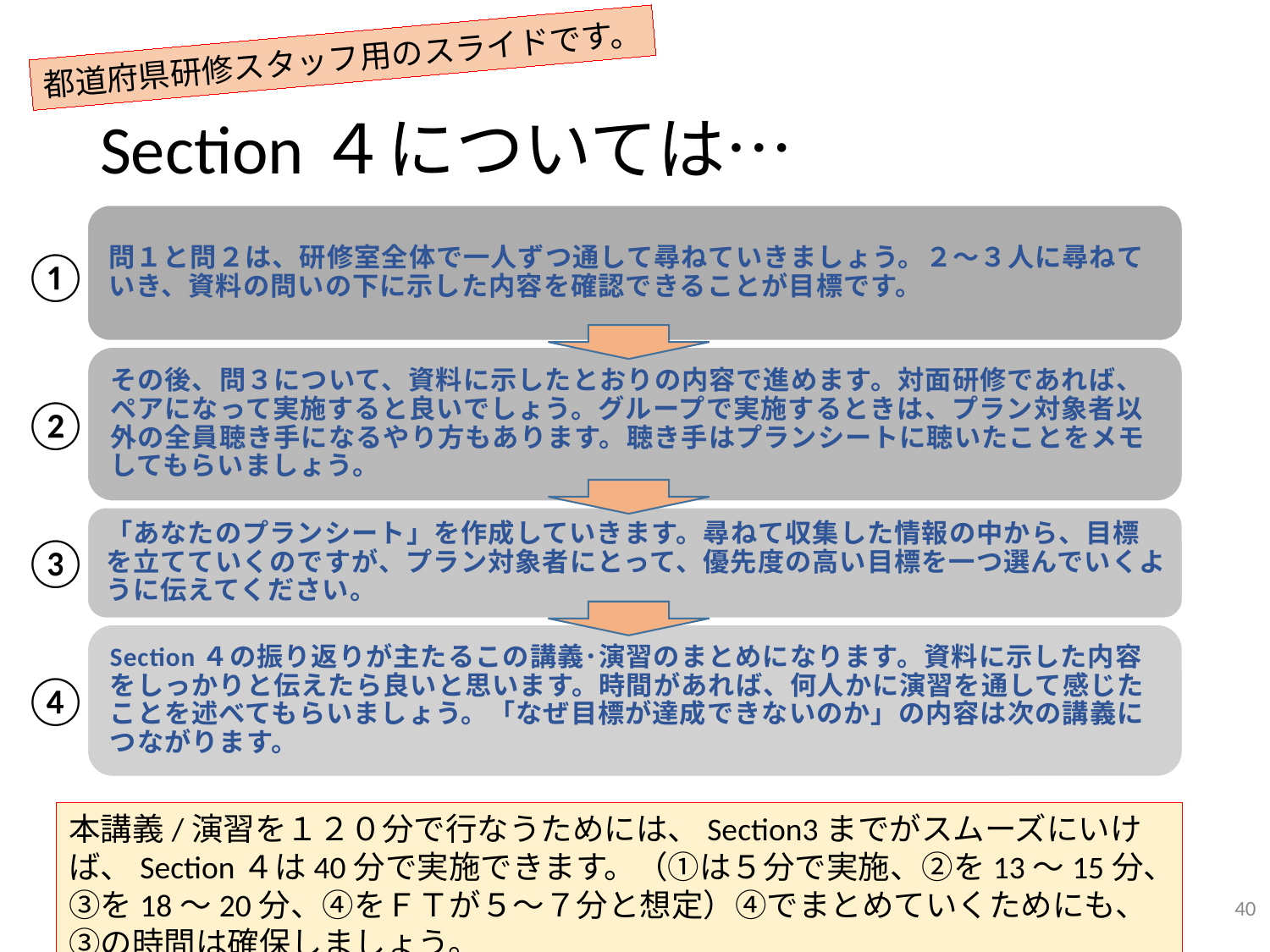

都道府県研修スタッフ用のスライドです。
# Section４については…
問１と問２は、研修室全体で一人ずつ通して尋ねていきましょう。２～３人に尋ねていき、資料の問いの下に示した内容を確認できることが目標です。
その後、問３について、資料に示したとおりの内容で進めます。対面研修であれば、ペアになって実施すると良いでしょう。グループで実施するときは、プラン対象者以外の全員聴き手になるやり方もあります。聴き手はプランシートに聴いたことをメモしてもらいましょう。
「あなたのプランシート」を作成していきます。尋ねて収集した情報の中から、目標を立てていくのですが、プラン対象者にとって、優先度の高い目標を一つ選んでいくように伝えてください。
Section４の振り返りが主たるこの講義･演習のまとめになります。資料に示した内容をしっかりと伝えたら良いと思います。時間があれば、何人かに演習を通して感じたことを述べてもらいましょう。「なぜ目標が達成できないのか」の内容は次の講義につながります。
①

②

③

④
本講義/演習を１２０分で行なうためには、Section3までがスムーズにいけば、Section４は40分で実施できます。（①は５分で実施、②を13～15分、③を18～20分、④をＦＴが５～７分と想定）④でまとめていくためにも、③の時間は確保しましょう。
40